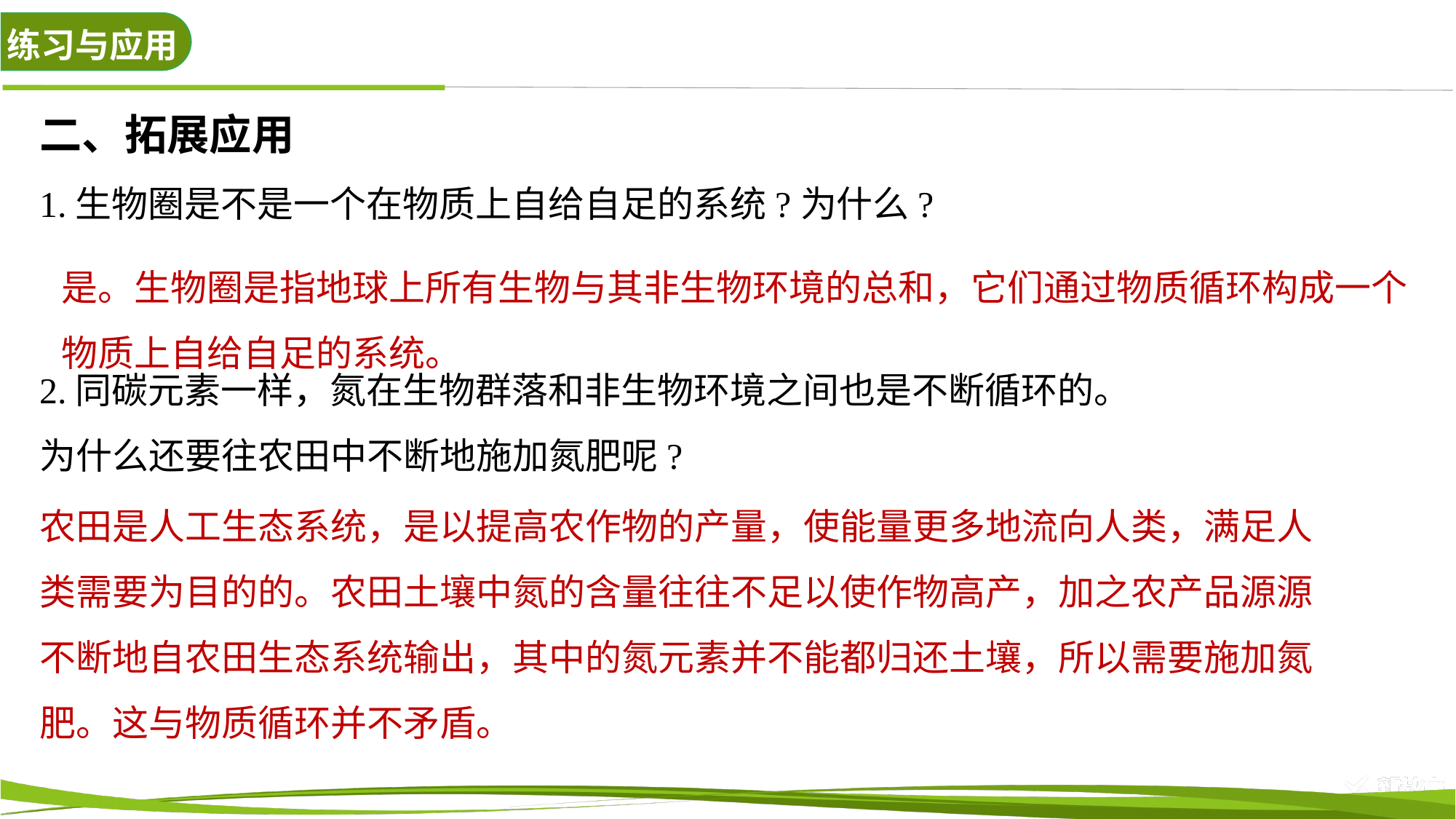

二、拓展应用
1.生物圈是不是一个在物质上自给自足的系统?为什么?
是。生物圈是指地球上所有生物与其非生物环境的总和，它们通过物质循环构成一个物质上自给自足的系统。
2.同碳元素一样，氮在生物群落和非生物环境之间也是不断循环的。
为什么还要往农田中不断地施加氮肥呢?
农田是人工生态系统，是以提高农作物的产量，使能量更多地流向人类，满足人类需要为目的的。农田土壤中氮的含量往往不足以使作物高产，加之农产品源源不断地自农田生态系统输出，其中的氮元素并不能都归还土壤，所以需要施加氮肥。这与物质循环并不矛盾。